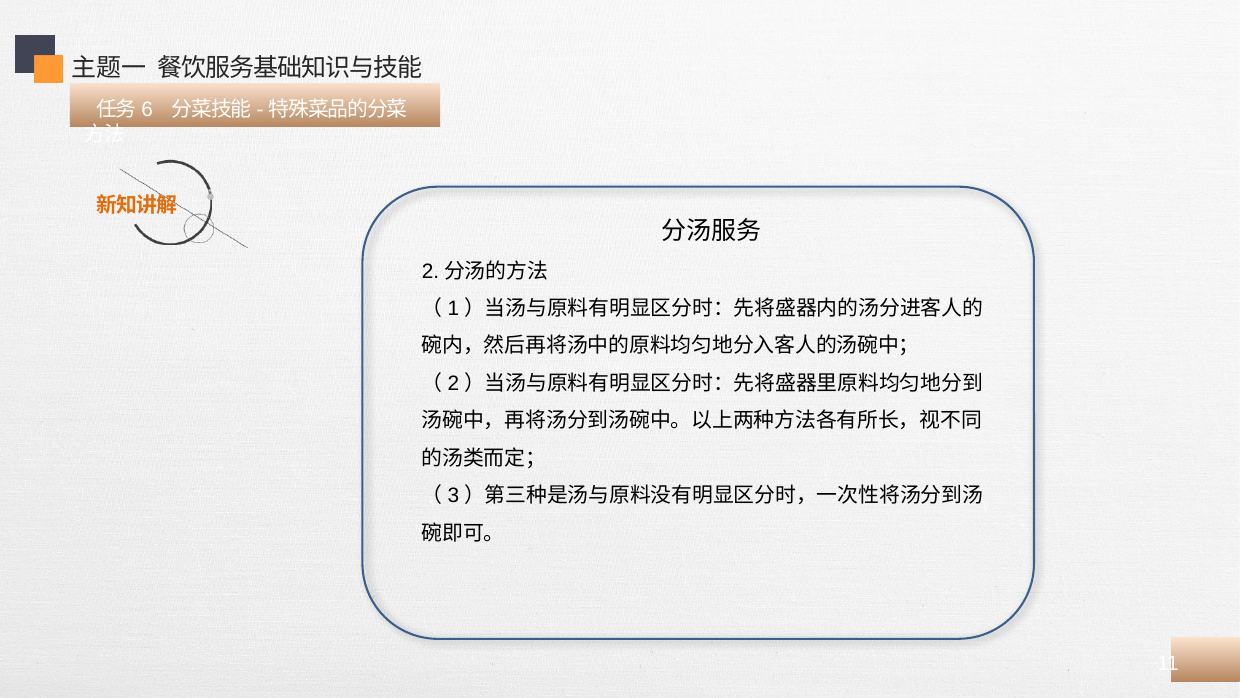

主题一  餐饮服务基础知识与技能

 任务6   分菜技能-特殊菜品的分菜方法

分汤服务
2.分汤的方法
（1）当汤与原料有明显区分时：先将盛器内的汤分进客人的碗内，然后再将汤中的原料均匀地分入客人的汤碗中；
（2）当汤与原料有明显区分时：先将盛器里原料均匀地分到汤碗中，再将汤分到汤碗中。以上两种方法各有所长，视不同的汤类而定；
（3）第三种是汤与原料没有明显区分时，一次性将汤分到汤碗即可。